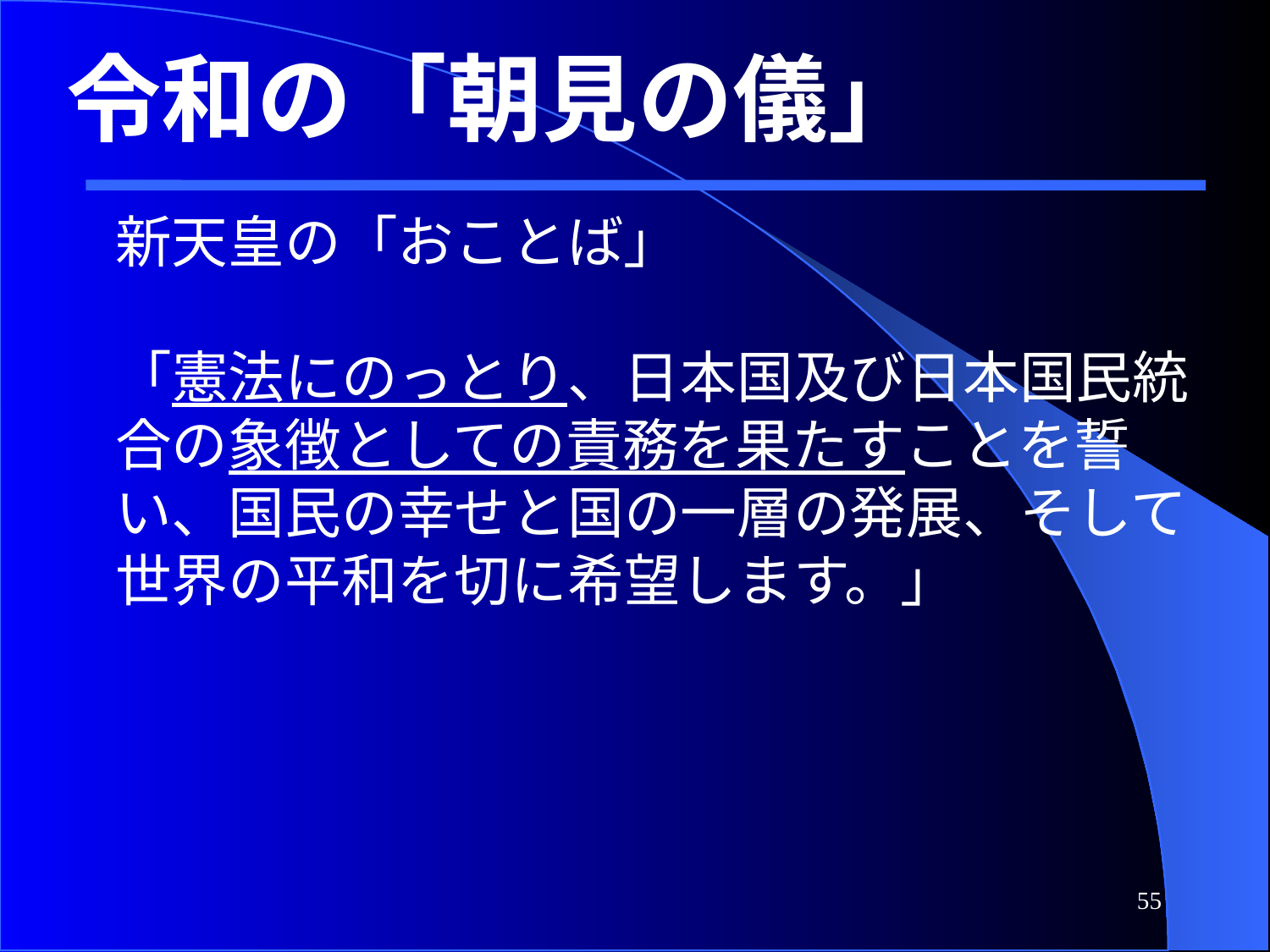

令和の「朝見の儀」

新天皇の「おことば」

「憲法にのっとり、日本国及び日本国民統合の象徴としての責務を果たすことを誓い、国民の幸せと国の一層の発展、そして世界の平和を切に希望します。」

55